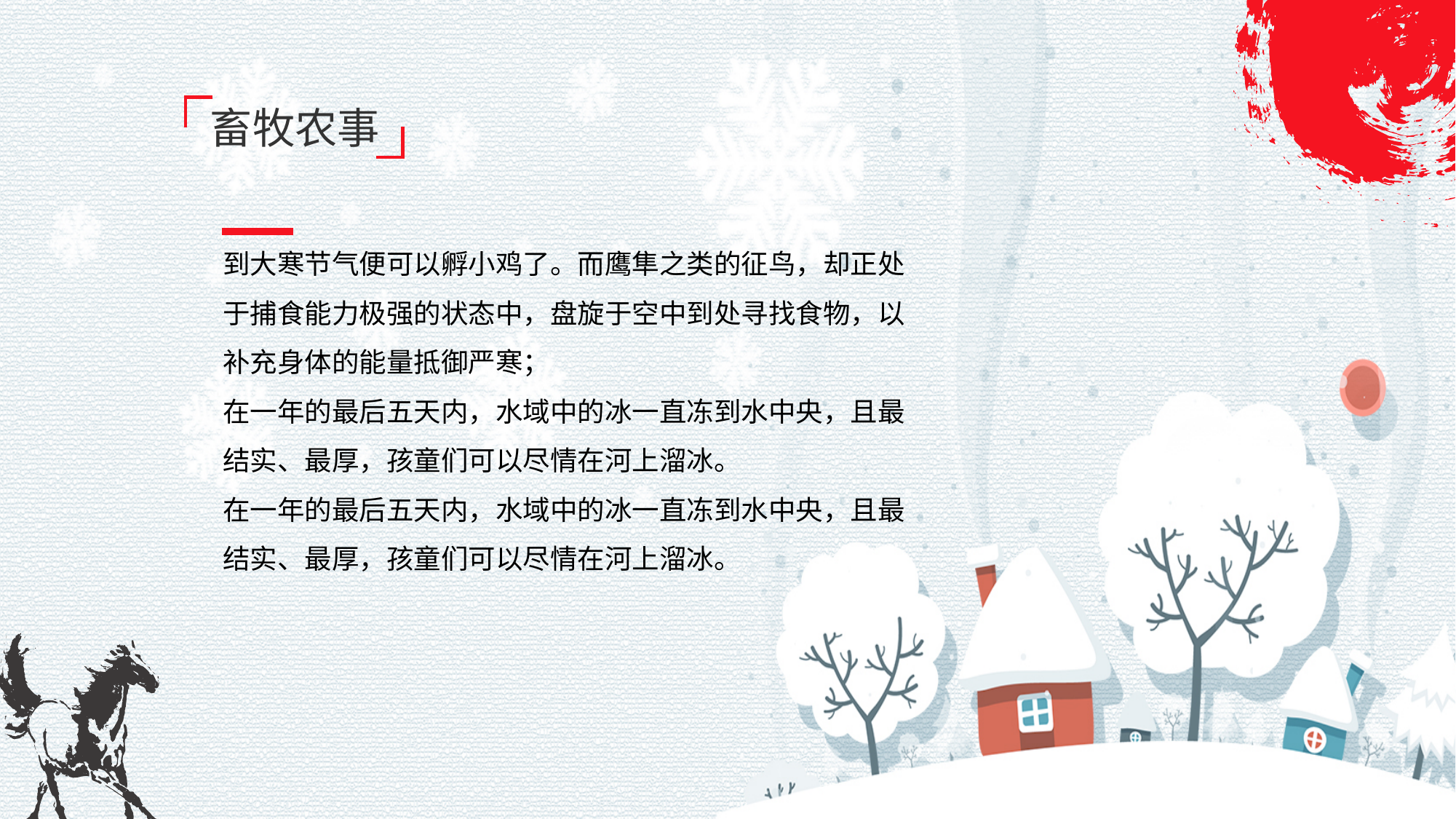

畜牧农事
到大寒节气便可以孵小鸡了。而鹰隼之类的征鸟，却正处于捕食能力极强的状态中，盘旋于空中到处寻找食物，以补充身体的能量抵御严寒；
在一年的最后五天内，水域中的冰一直冻到水中央，且最结实、最厚，孩童们可以尽情在河上溜冰。
在一年的最后五天内，水域中的冰一直冻到水中央，且最结实、最厚，孩童们可以尽情在河上溜冰。